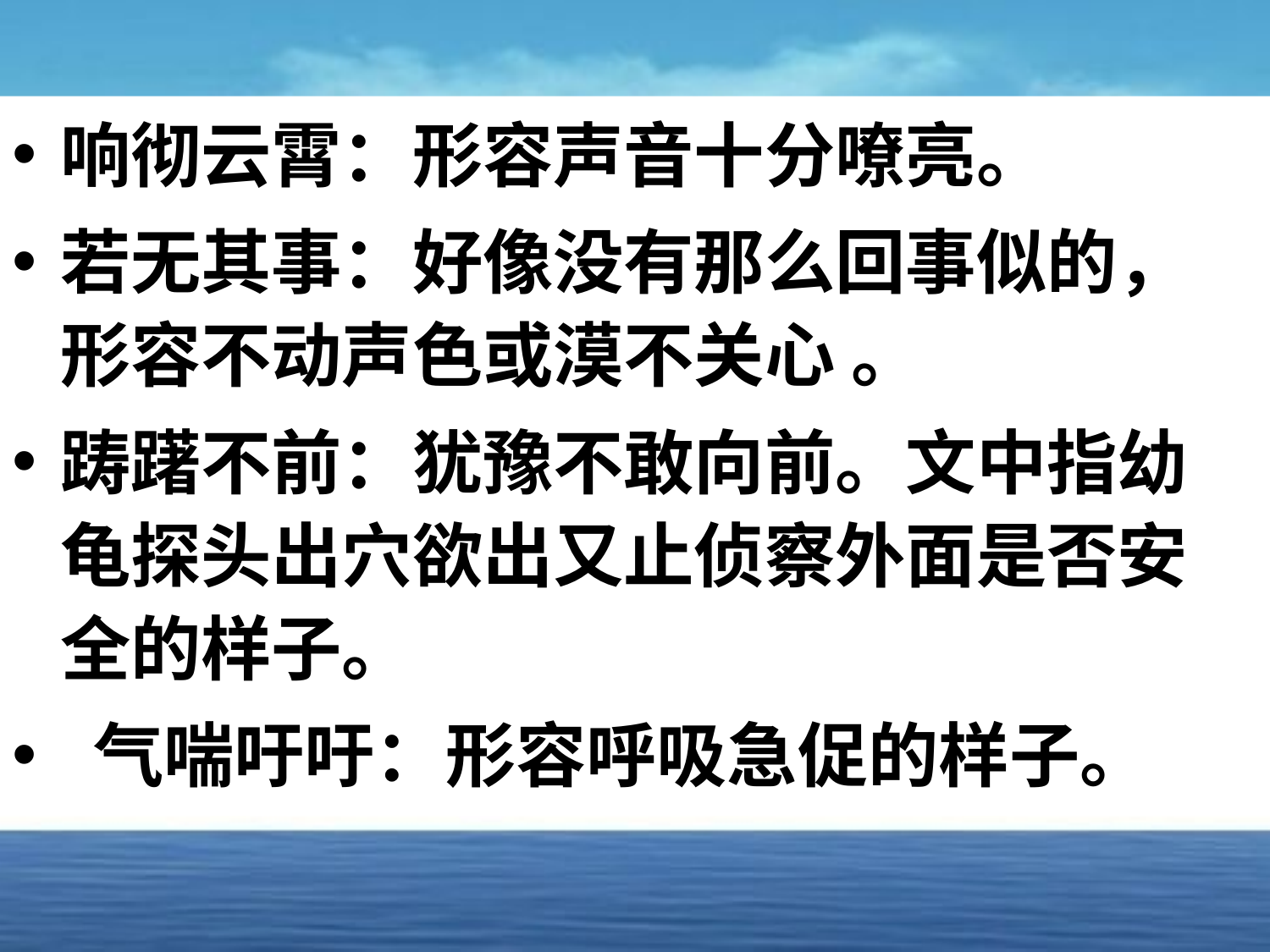

响彻云霄：形容声音十分嘹亮。
若无其事：好像没有那么回事似的，形容不动声色或漠不关心 。
踌躇不前：犹豫不敢向前。文中指幼龟探头出穴欲出又止侦察外面是否安全的样子。
 气喘吁吁：形容呼吸急促的样子。